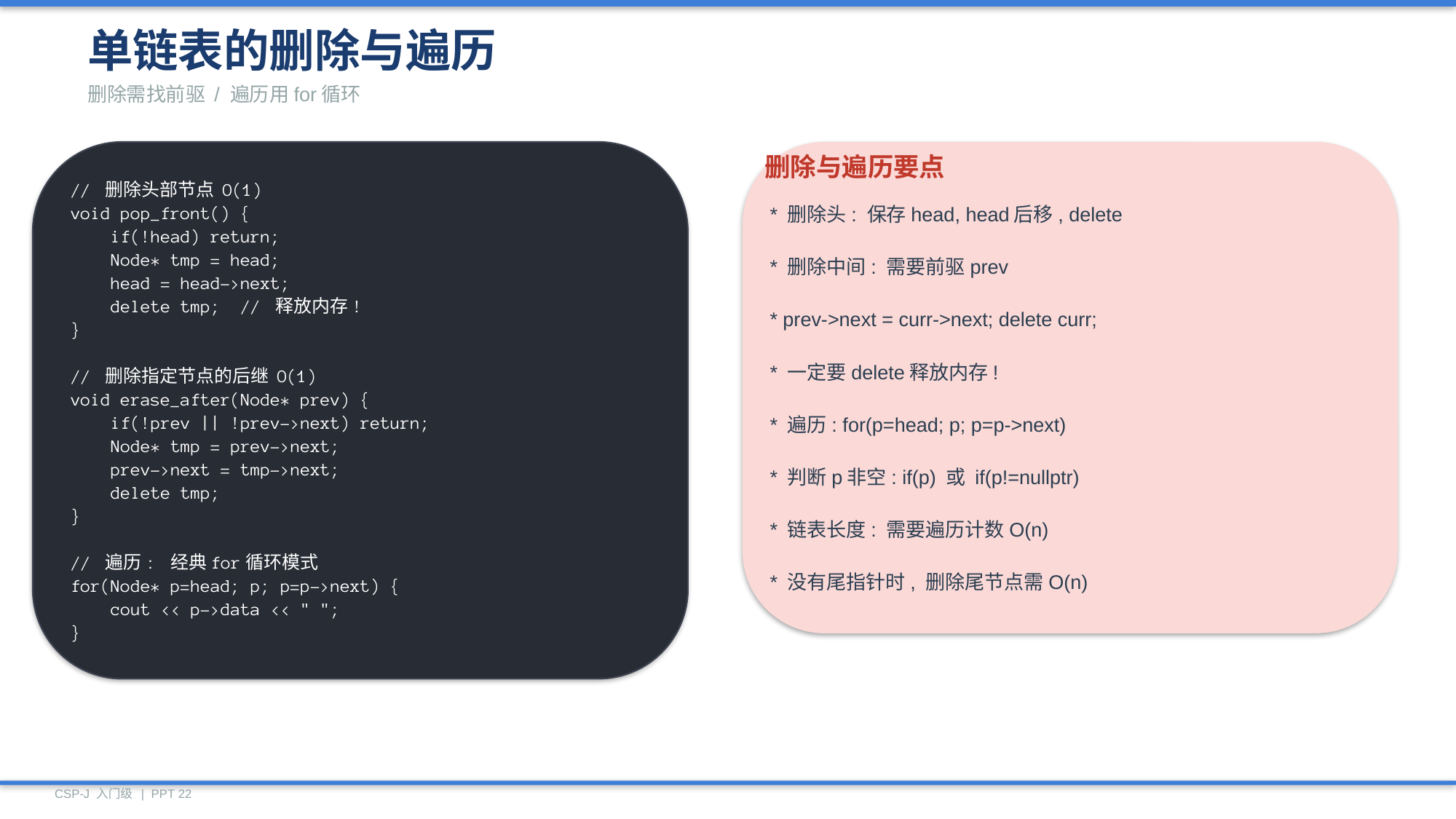

单链表的删除与遍历
删除需找前驱 / 遍历用for循环
// 删除头部节点 O(1)
void pop_front() {
    if(!head) return;
    Node* tmp = head;
    head = head->next;
    delete tmp;  // 释放内存!
}

// 删除指定节点的后继 O(1)
void erase_after(Node* prev) {
    if(!prev || !prev->next) return;
    Node* tmp = prev->next;
    prev->next = tmp->next;
    delete tmp;
}

// 遍历: 经典for循环模式
for(Node* p=head; p; p=p->next) {
    cout << p->data << " ";
}

删除与遍历要点
* 删除头: 保存head, head后移, delete
* 删除中间: 需要前驱prev
* prev->next = curr->next; delete curr;
* 一定要delete释放内存!
* 遍历: for(p=head; p; p=p->next)
* 判断p非空: if(p) 或 if(p!=nullptr)
* 链表长度: 需要遍历计数O(n)
* 没有尾指针时, 删除尾节点需O(n)

CSP-J 入门级  |  PPT 22